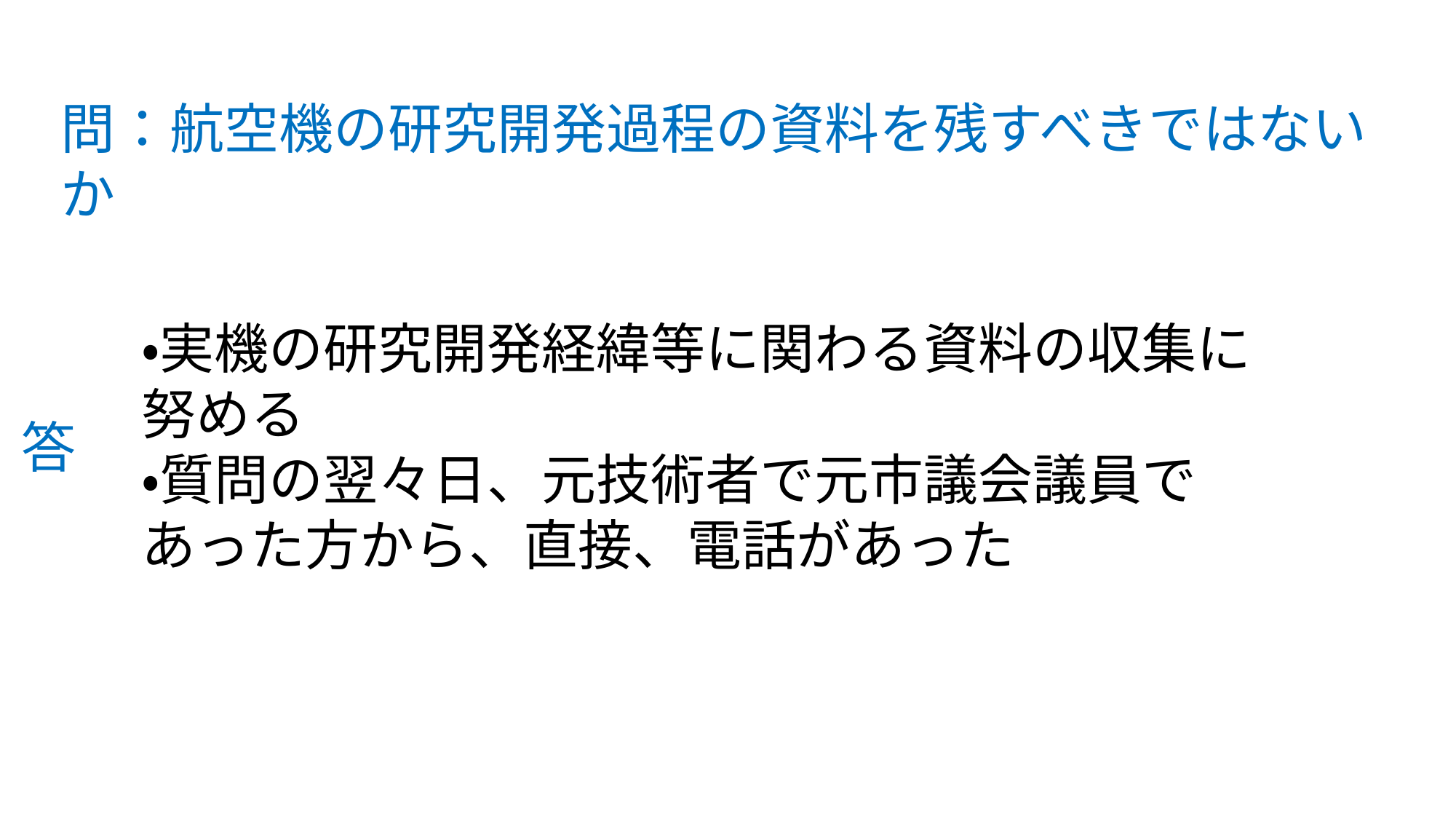

問：航空機の研究開発過程の資料を残すべきではないか
・実機の研究開発経緯等に関わる資料の収集に努める
・質問の翌々日、元技術者で元市議会議員であった方から、直接、電話があった
答